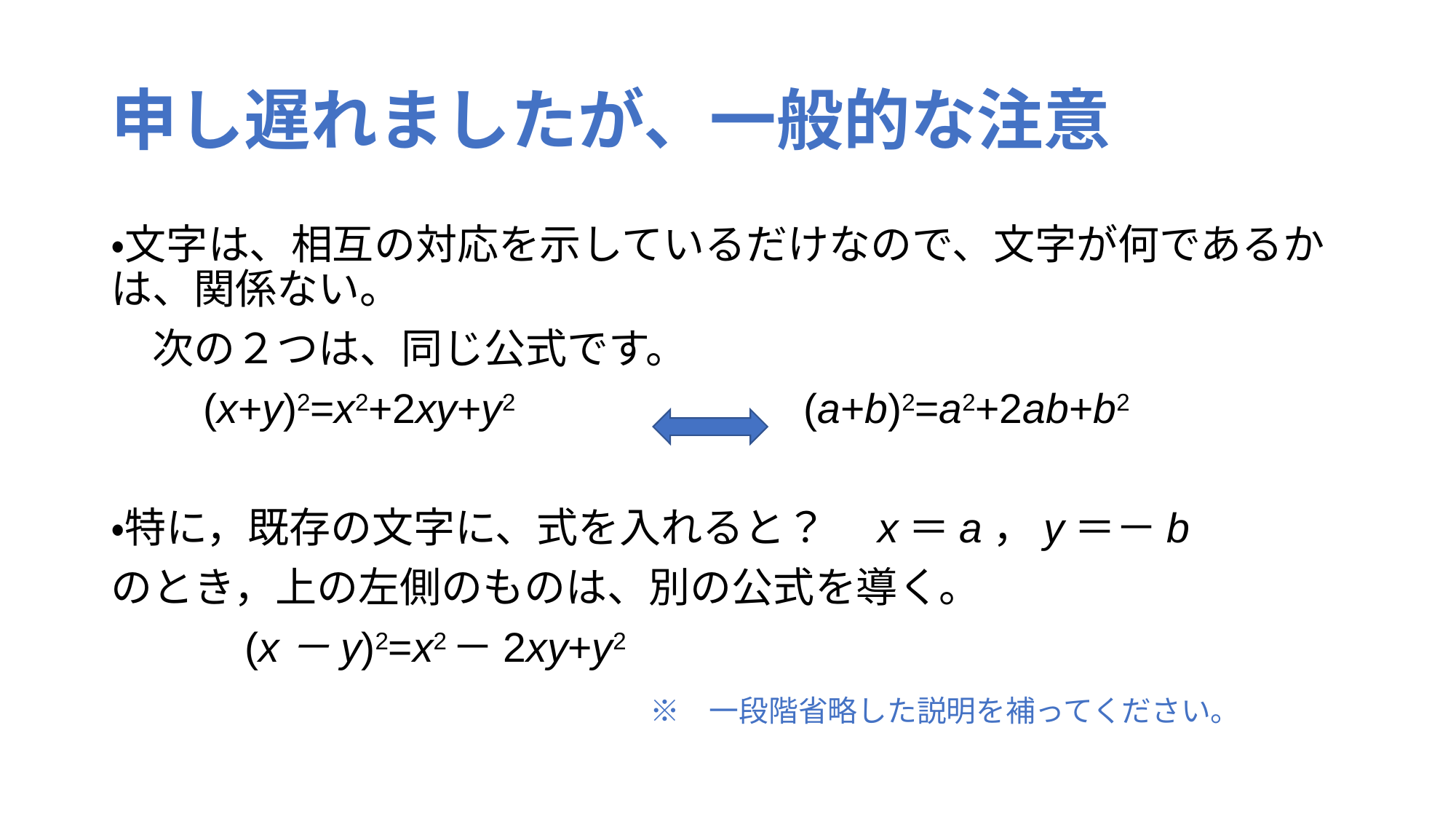

# 申し遅れましたが、一般的な注意
・文字は、相互の対応を示しているだけなので、文字が何であるかは、関係ない。
　次の２つは、同じ公式です。
　　(x+y)2=x2+2xy+y2　　　　　　　(a+b)2=a2+2ab+b2

・特に，既存の文字に、式を入れると？　x＝a，y＝－b
のとき，上の左側のものは、別の公式を導く。
　　　(x－y)2=x2－2xy+y2
　　　　　　　　　　　　　※　一段階省略した説明を補ってください。